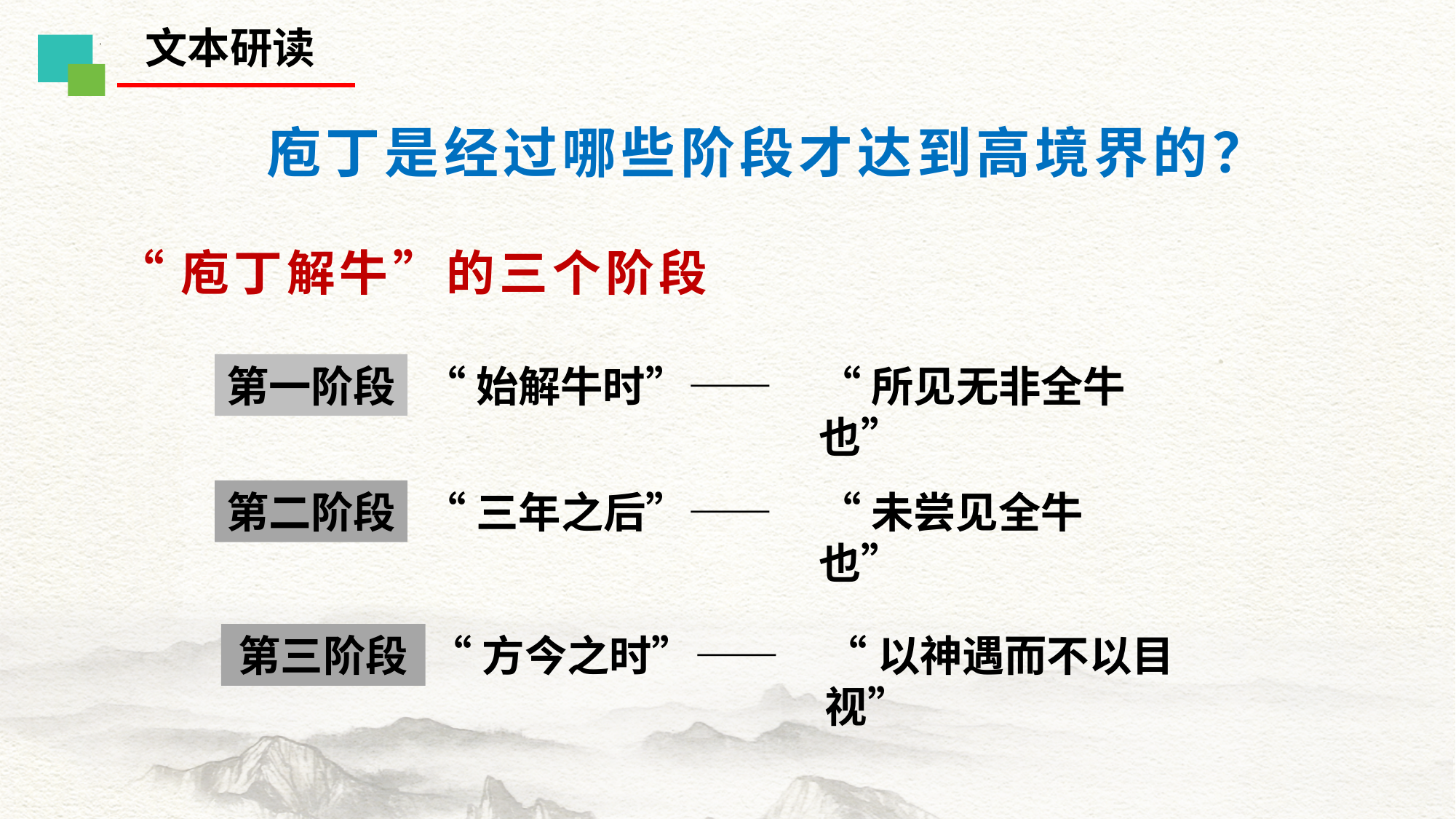

文本研读

庖丁是经过哪些阶段才达到高境界的？
“庖丁解牛”的三个阶段
第一阶段
“始解牛时”——
“所见无非全牛也”
第二阶段
“三年之后”——
“未尝见全牛也”
第三阶段
“方今之时”——
“以神遇而不以目视”